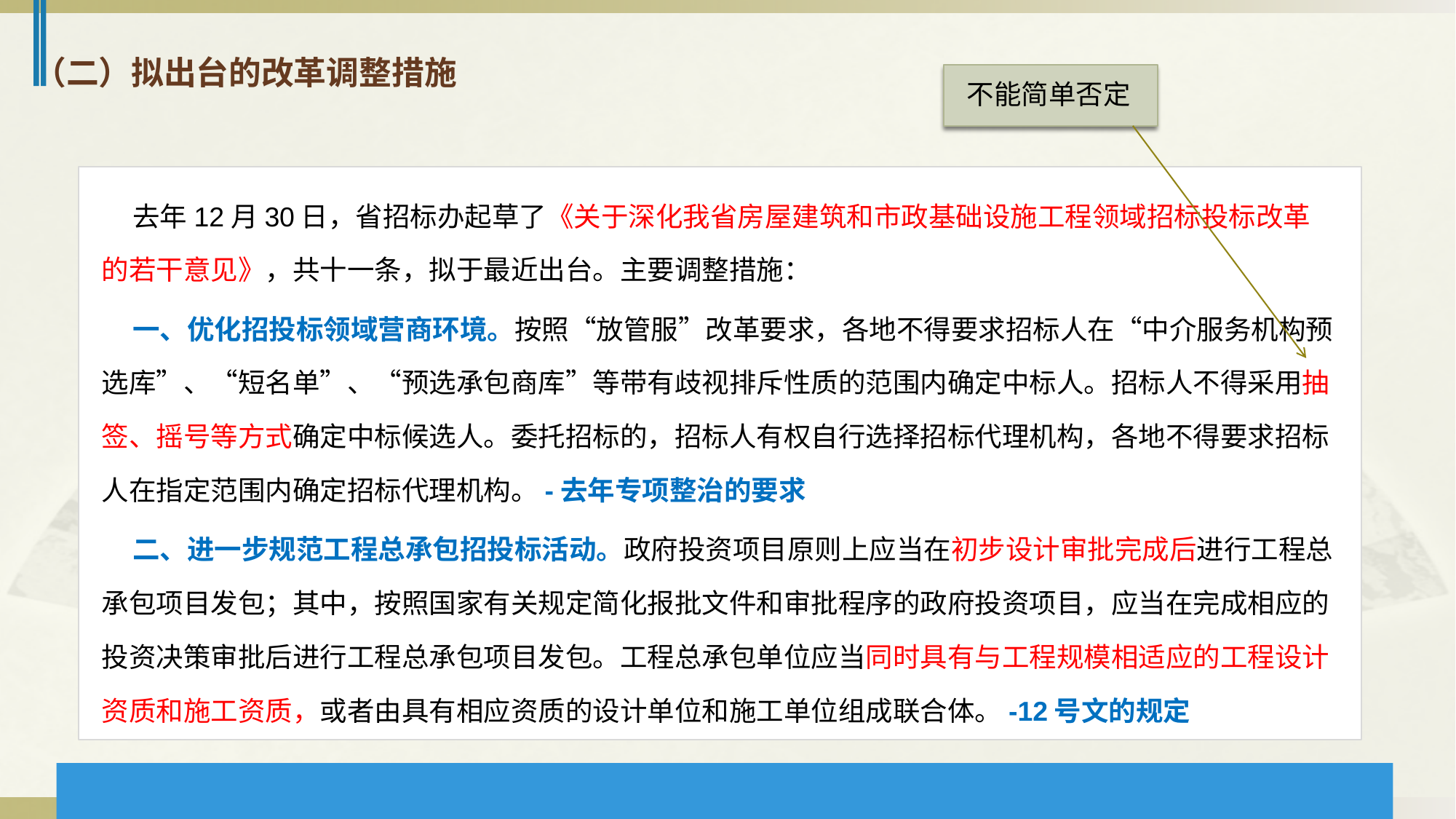

（二）拟出台的改革调整措施

不能简单否定

    去年12月30日，省招标办起草了《关于深化我省房屋建筑和市政基础设施工程领域招标投标改革的若干意见》，共十一条，拟于最近出台。主要调整措施：
    一、优化招投标领域营商环境。按照“放管服”改革要求，各地不得要求招标人在“中介服务机构预选库”、“短名单”、“预选承包商库”等带有歧视排斥性质的范围内确定中标人。招标人不得采用抽签、摇号等方式确定中标候选人。委托招标的，招标人有权自行选择招标代理机构，各地不得要求招标人在指定范围内确定招标代理机构。-去年专项整治的要求
    二、进一步规范工程总承包招投标活动。政府投资项目原则上应当在初步设计审批完成后进行工程总承包项目发包；其中，按照国家有关规定简化报批文件和审批程序的政府投资项目，应当在完成相应的投资决策审批后进行工程总承包项目发包。工程总承包单位应当同时具有与工程规模相适应的工程设计资质和施工资质，或者由具有相应资质的设计单位和施工单位组成联合体。-12号文的规定